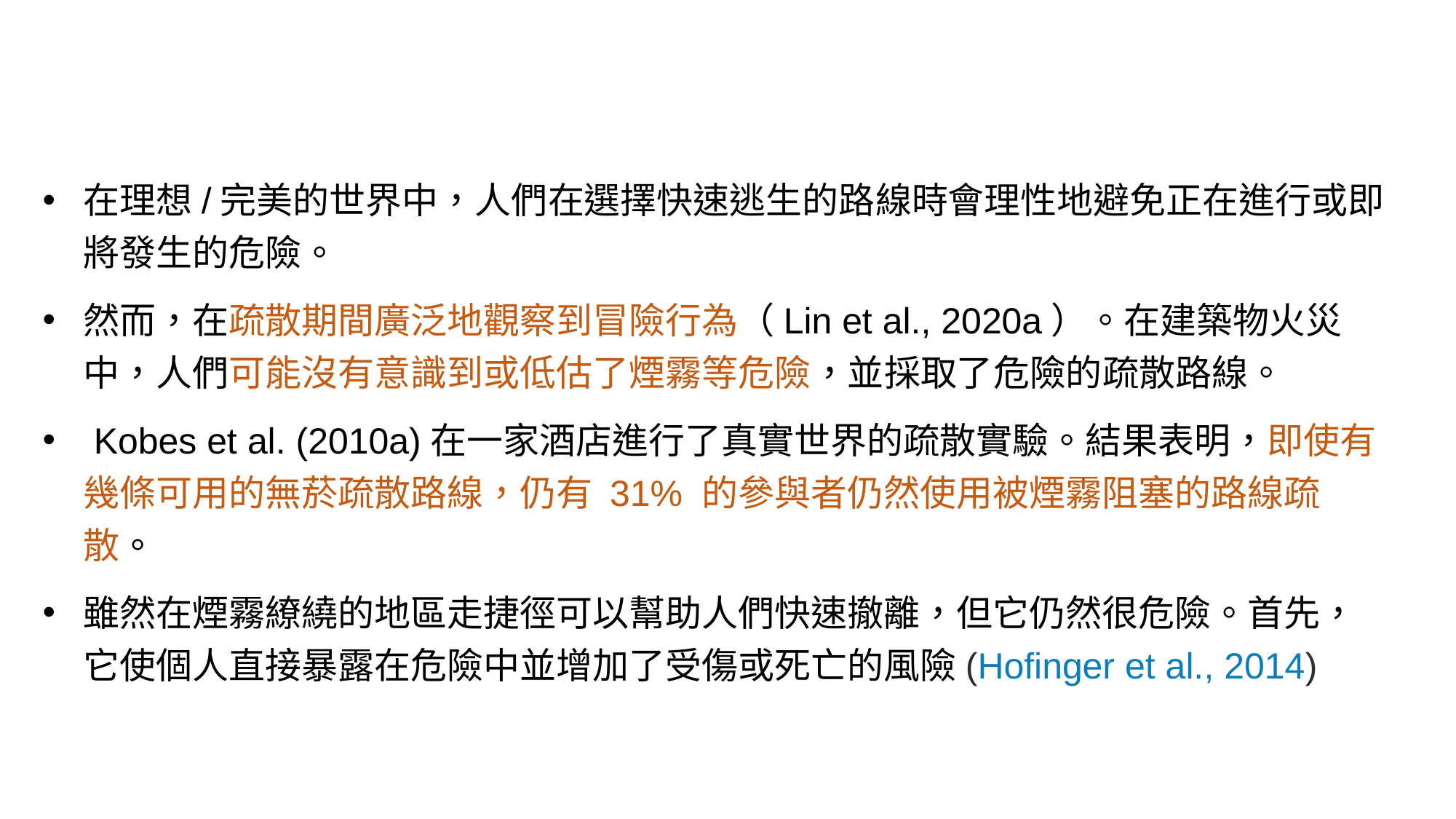

在理想/完美的世界中，人們在選擇快速逃生的路線時會理性地避免正在進行或即將發生的危險。
然而，在疏散期間廣泛地觀察到冒險行為（Lin et al., 2020a）。在建築物火災中，人們可能沒有意識到或低估了煙霧等危險，並採取了危險的疏散路線。
 Kobes et al. (2010a)在一家酒店進行了真實世界的疏散實驗。結果表明，即使有幾條可用的無菸疏散路線，仍有 31% 的參與者仍然使用被煙霧阻塞的路線疏散。
雖然在煙霧繚繞的地區走捷徑可以幫助人們快速撤離，但它仍然很危險。首先，它使個人直接暴露在危險中並增加了受傷或死亡的風險(Hofinger et al., 2014)